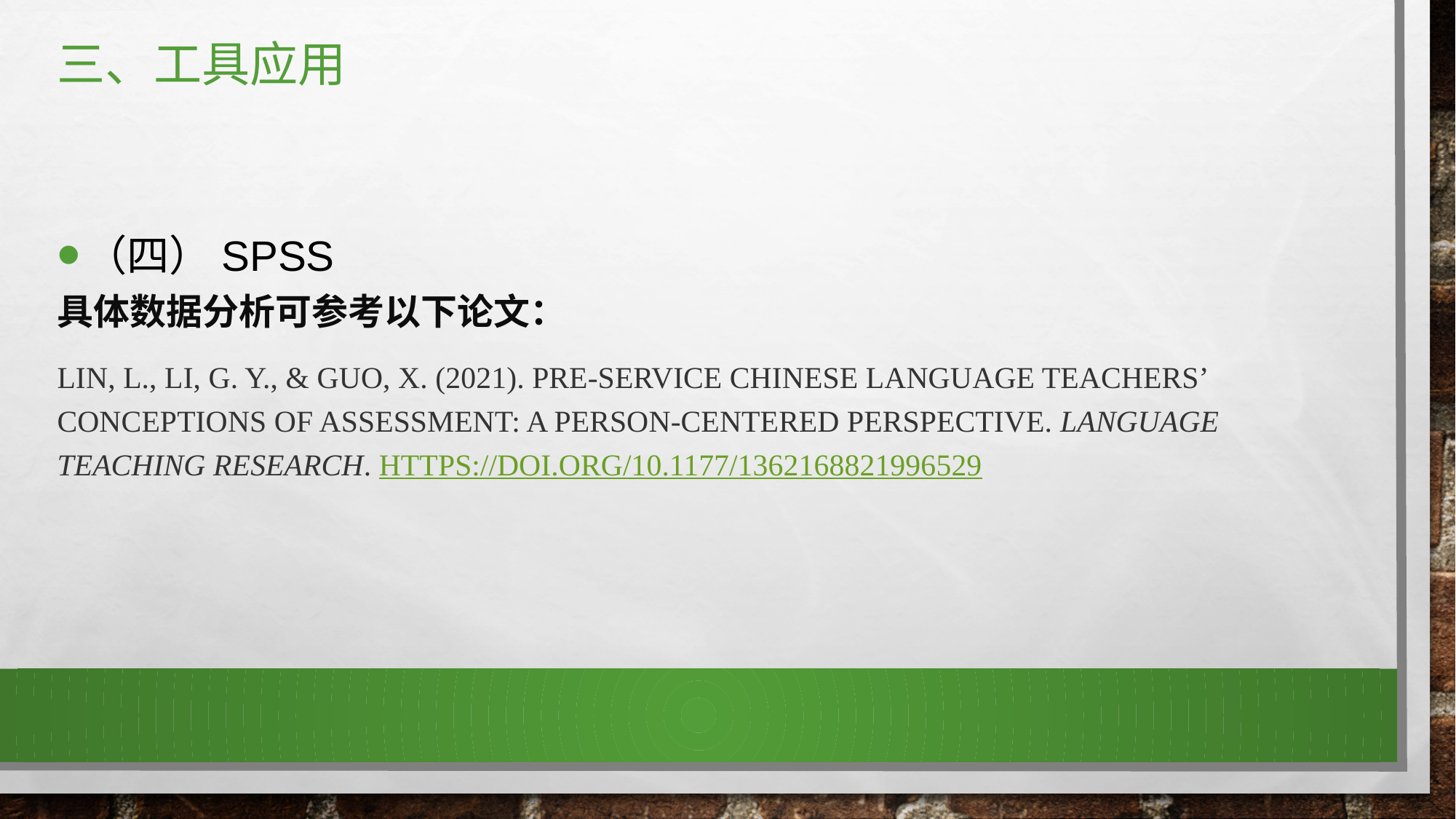

# 三、工具应用
（四）SPSS
具体数据分析可参考以下论文：
Lin, L., Li, G. Y., & Guo, X. (2021). Pre-service Chinese language teachers’ conceptions of assessment: A person-centered perspective. Language Teaching Research. https://doi.org/10.1177/1362168821996529